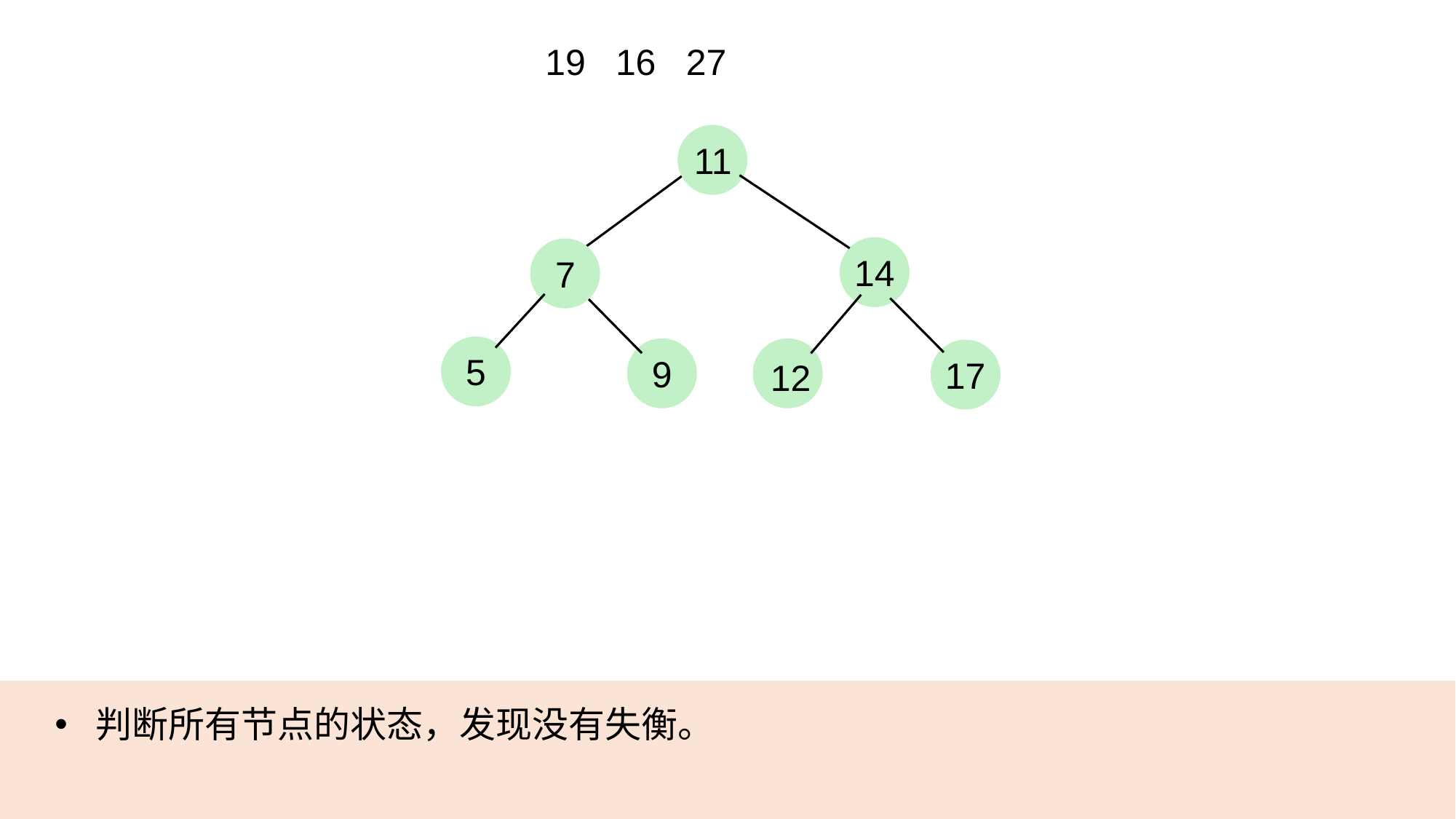

19
16
27

11

14
7

5
9
17
12

判断所有节点的状态，发现没有失衡。